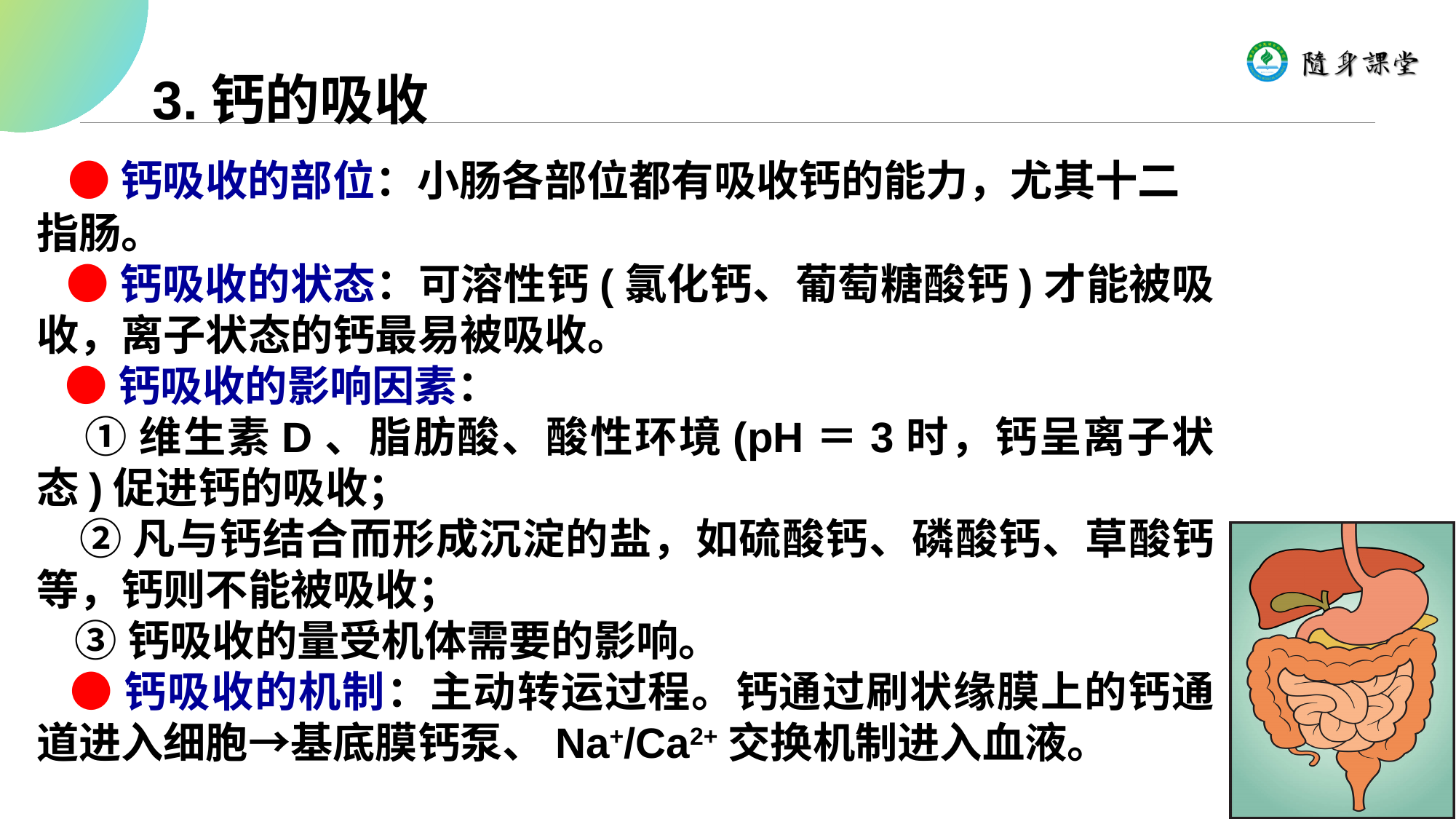

3.钙的吸收
   ●钙吸收的部位：小肠各部位都有吸收钙的能力，尤其十二指肠。
   ●钙吸收的状态：可溶性钙(氯化钙、葡萄糖酸钙)才能被吸收，离子状态的钙最易被吸收。
   ●钙吸收的影响因素：
    ①维生素D、脂肪酸、酸性环境(pH＝3时，钙呈离子状态)促进钙的吸收；
    ②凡与钙结合而形成沉淀的盐，如硫酸钙、磷酸钙、草酸钙等，钙则不能被吸收；
    ③钙吸收的量受机体需要的影响。
   ●钙吸收的机制：主动转运过程。钙通过刷状缘膜上的钙通道进入细胞→基底膜钙泵、Na+/Ca2+交换机制进入血液。